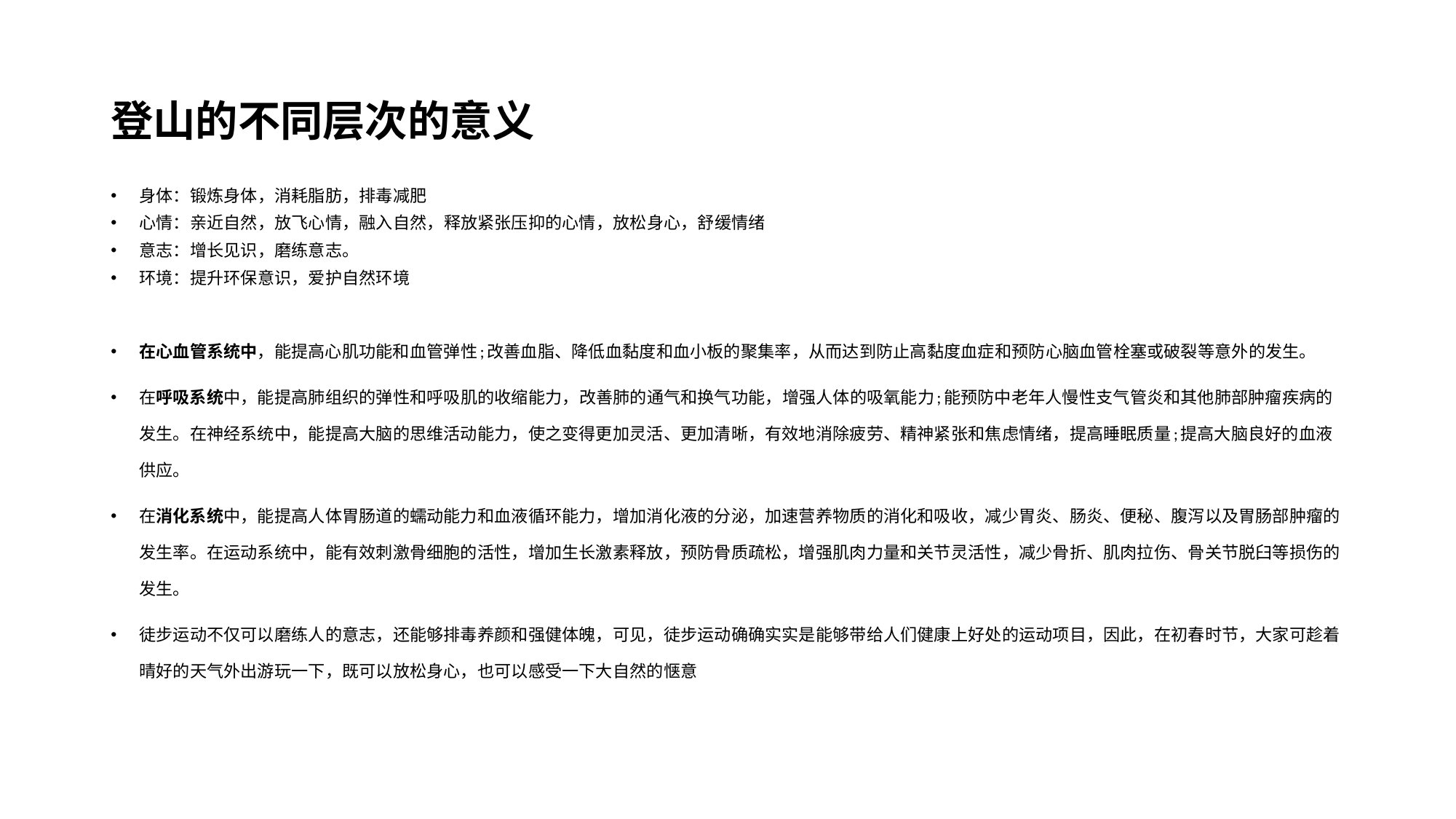

# 登山的不同层次的意义

身体：锻炼身体，消耗脂肪，排毒减肥
心情：亲近自然，放飞心情，融入自然，释放紧张压抑的心情，放松身心，舒缓情绪
意志：增长见识，磨练意志。
环境：提升环保意识，爱护自然环境

在心血管系统中，能提高心肌功能和血管弹性;改善血脂、降低血黏度和血小板的聚集率，从而达到防止高黏度血症和预防心脑血管栓塞或破裂等意外的发生。
在呼吸系统中，能提高肺组织的弹性和呼吸肌的收缩能力，改善肺的通气和换气功能，增强人体的吸氧能力;能预防中老年人慢性支气管炎和其他肺部肿瘤疾病的发生。在神经系统中，能提高大脑的思维活动能力，使之变得更加灵活、更加清晰，有效地消除疲劳、精神紧张和焦虑情绪，提高睡眠质量;提高大脑良好的血液供应。
在消化系统中，能提高人体胃肠道的蠕动能力和血液循环能力，增加消化液的分泌，加速营养物质的消化和吸收，减少胃炎、肠炎、便秘、腹泻以及胃肠部肿瘤的发生率。在运动系统中，能有效刺激骨细胞的活性，增加生长激素释放，预防骨质疏松，增强肌肉力量和关节灵活性，减少骨折、肌肉拉伤、骨关节脱臼等损伤的发生。
徒步运动不仅可以磨练人的意志，还能够排毒养颜和强健体魄，可见，徒步运动确确实实是能够带给人们健康上好处的运动项目，因此，在初春时节，大家可趁着晴好的天气外出游玩一下，既可以放松身心，也可以感受一下大自然的惬意